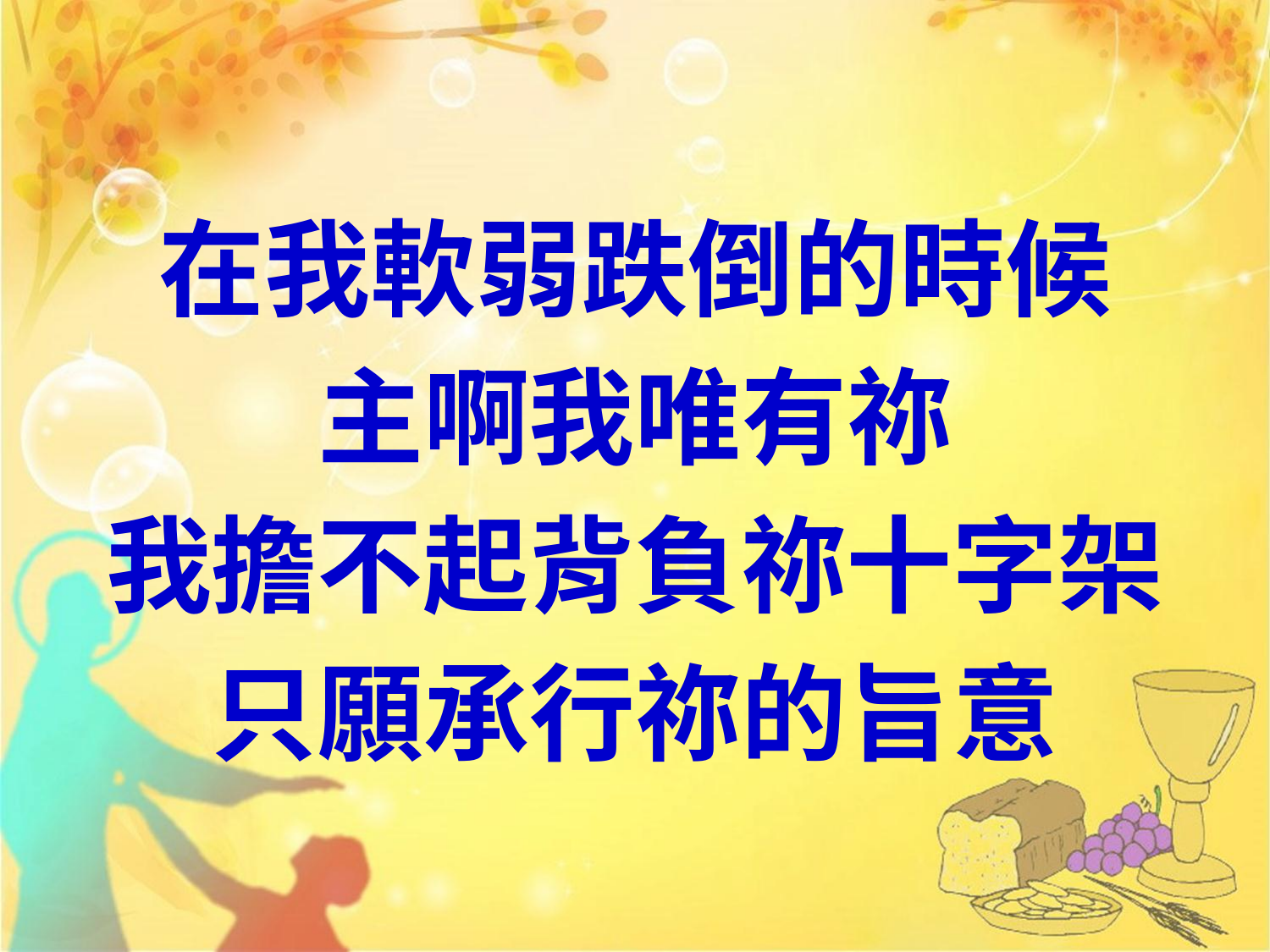

#
在我軟弱跌倒的時候
主啊我唯有祢
我擔不起背負祢十字架
只願承行祢的旨意